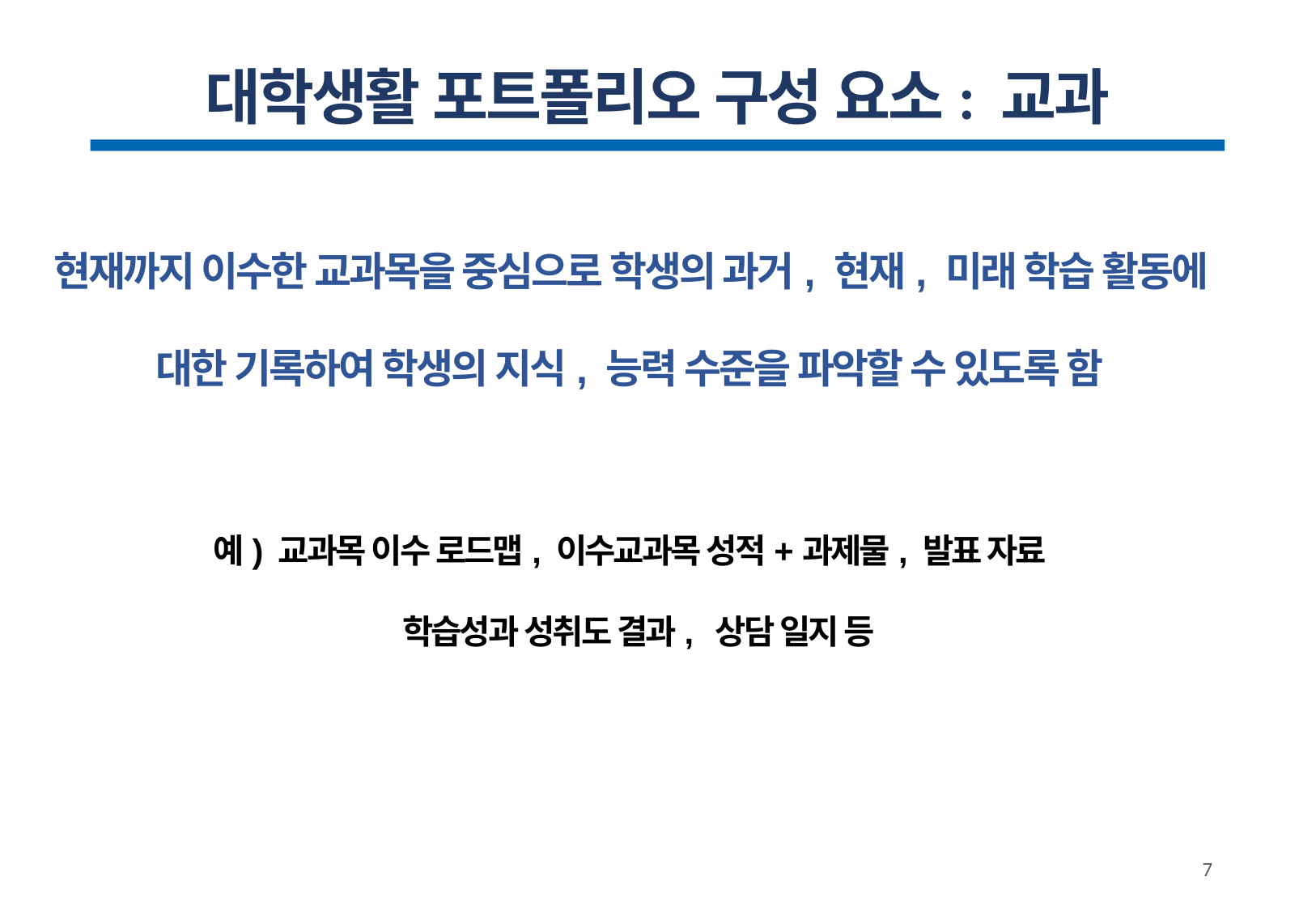

# 대학생활 포트폴리오 구성 요소: 교과
현재까지 이수한 교과목을 중심으로 학생의 과거, 현재, 미래 학습 활동에 대한 기록하여 학생의 지식, 능력 수준을 파악할 수 있도록 함

예) 교과목 이수 로드맵, 이수교과목 성적+과제물, 발표 자료
 학습성과 성취도 결과,  상담 일지 등
7